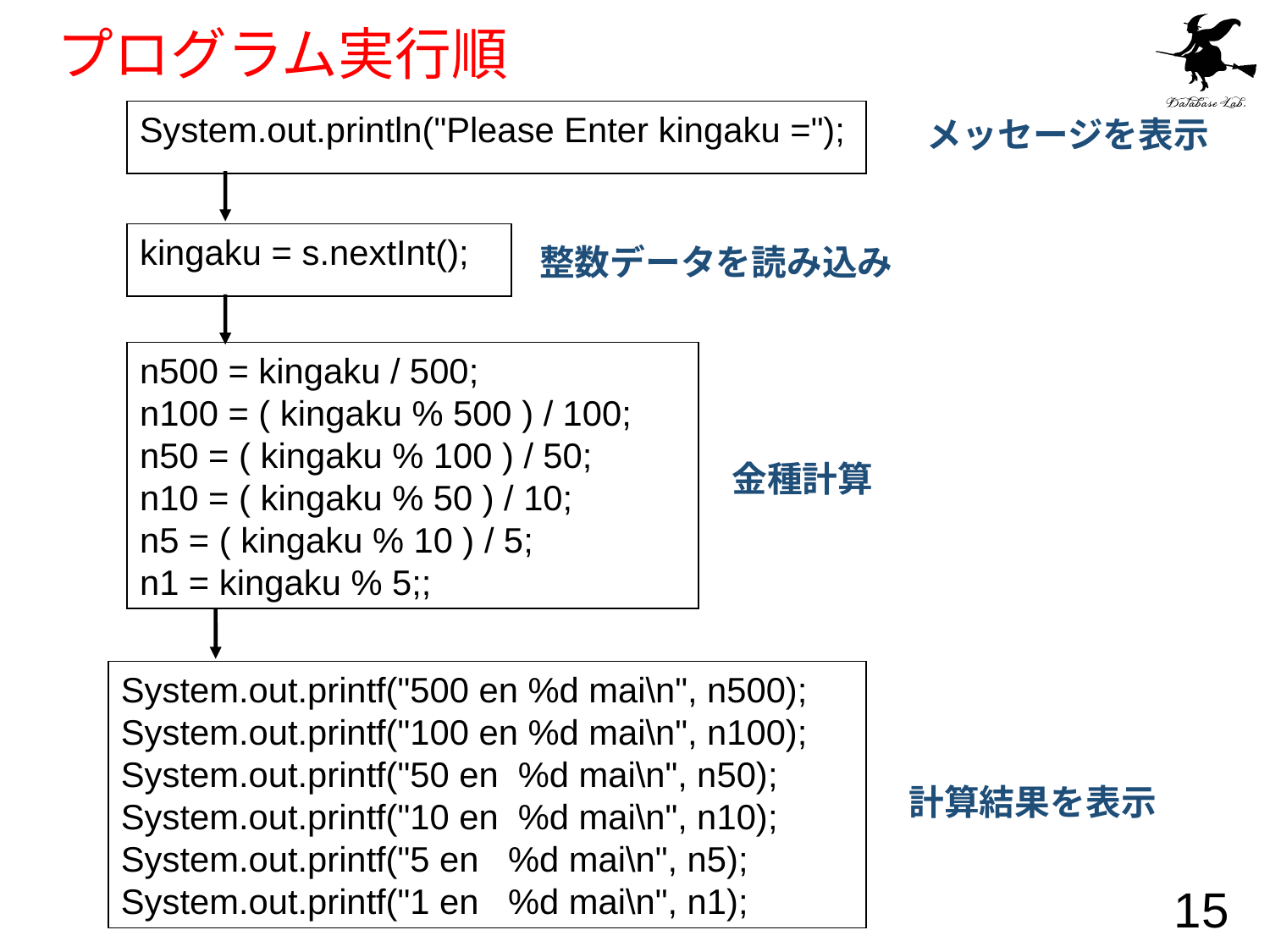

# プログラム実行順
System.out.println("Please Enter kingaku =");

メッセージを表示

kingaku = s.nextInt();

整数データを読み込み

n500 = kingaku / 500;
n100 = ( kingaku % 500 ) / 100;
n50 = ( kingaku % 100 ) / 50;
n10 = ( kingaku % 50 ) / 10;
n5 = ( kingaku % 10 ) / 5;
n1 = kingaku % 5;;
金種計算

System.out.printf("500 en %d mai\n", n500);
System.out.printf("100 en %d mai\n", n100);
System.out.printf("50 en  %d mai\n", n50);
System.out.printf("10 en  %d mai\n", n10);
System.out.printf("5 en   %d mai\n", n5);
System.out.printf("1 en   %d mai\n", n1);
計算結果を表示
15